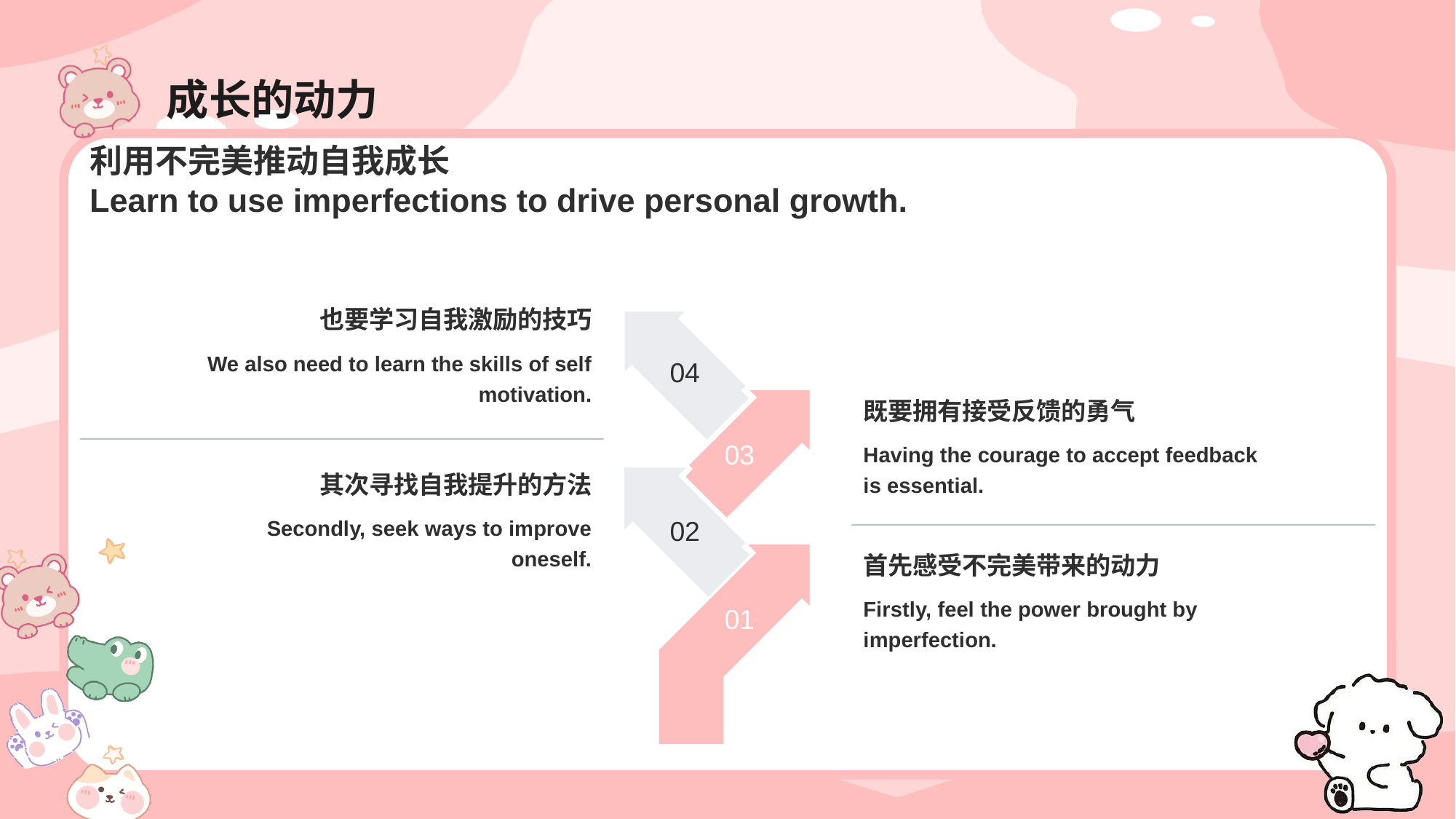

# 成长的动力
利用不完美推动自我成长
Learn to use imperfections to drive personal growth.

也要学习自我激励的技巧

We also need to learn the skills of self motivation.
04

既要拥有接受反馈的勇气
Having the courage to accept feedback is essential.
03
其次寻找自我提升的方法

Secondly, seek ways to improve oneself.
02

首先感受不完美带来的动力
Firstly, feel the power brought by imperfection.
01